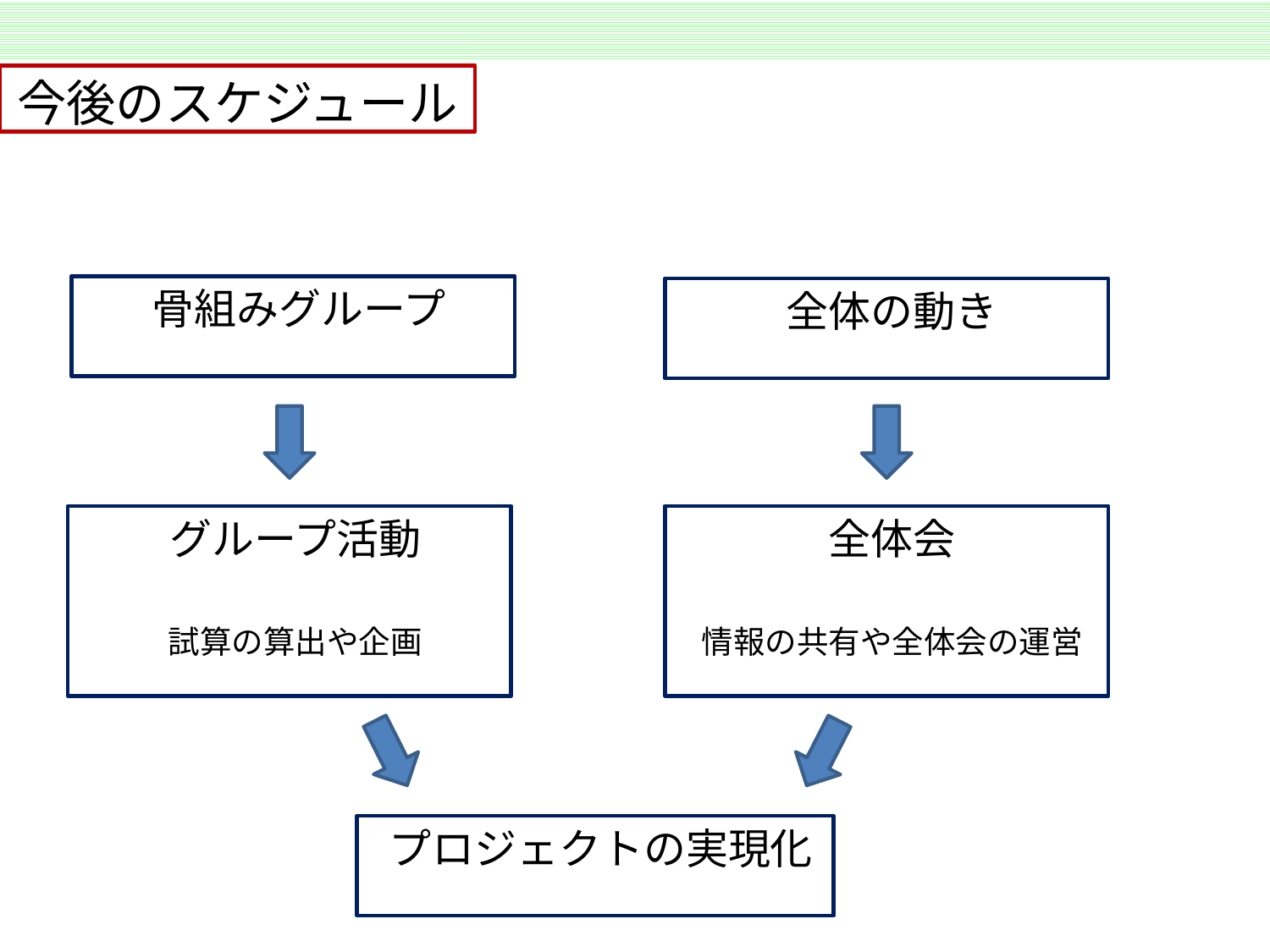

今後のスケジュール
骨組みグループ
全体の動き

グループ活動

試算の算出や企画
全体会

情報の共有や全体会の運営

プロジェクトの実現化